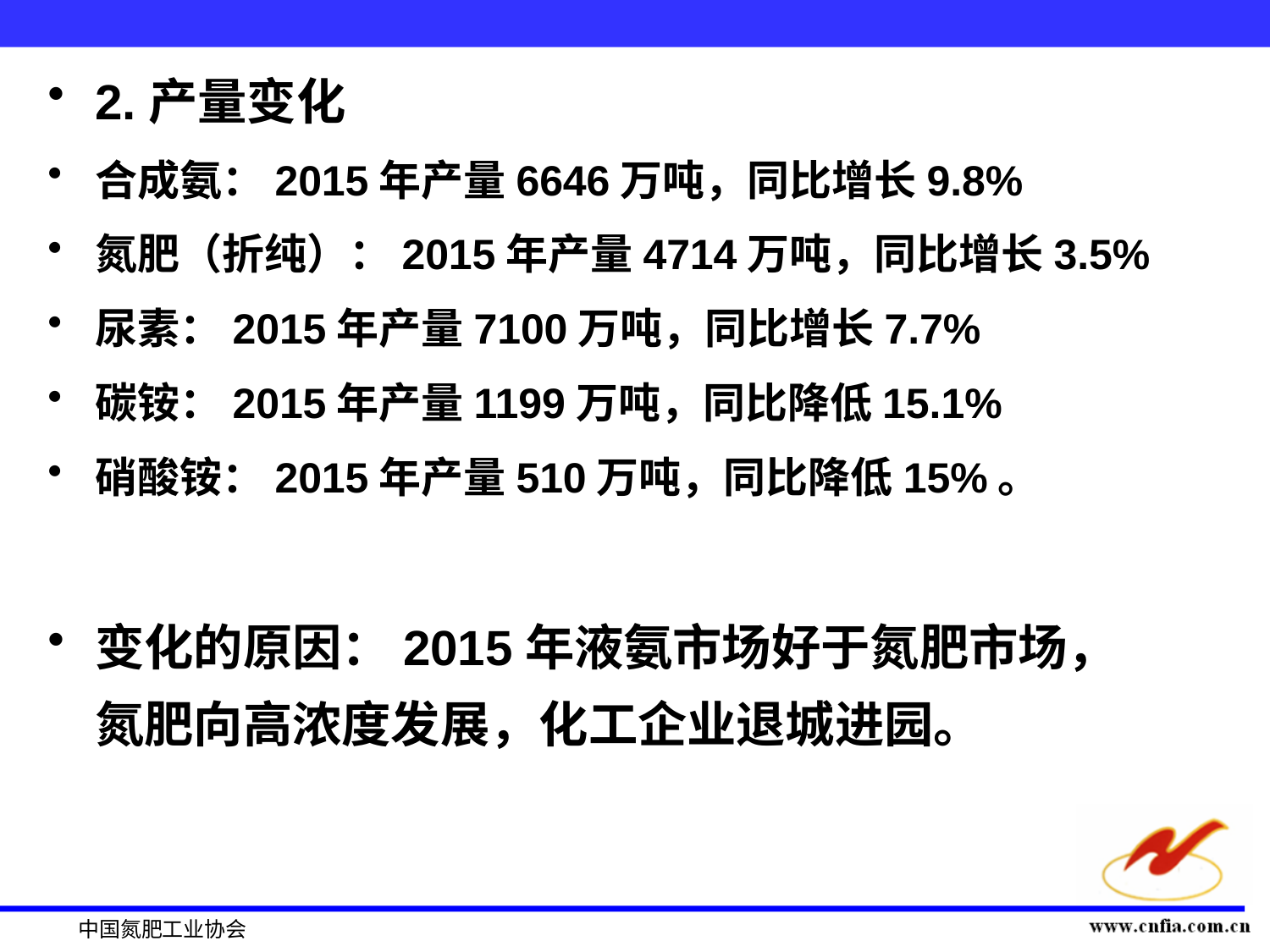

2.产量变化
合成氨：2015年产量6646万吨，同比增长9.8%
氮肥（折纯）：2015年产量4714万吨，同比增长3.5%
尿素：2015年产量7100万吨，同比增长7.7%
碳铵：2015年产量1199万吨，同比降低15.1%
硝酸铵：2015年产量510万吨，同比降低15%。

变化的原因：2015年液氨市场好于氮肥市场，氮肥向高浓度发展，化工企业退城进园。